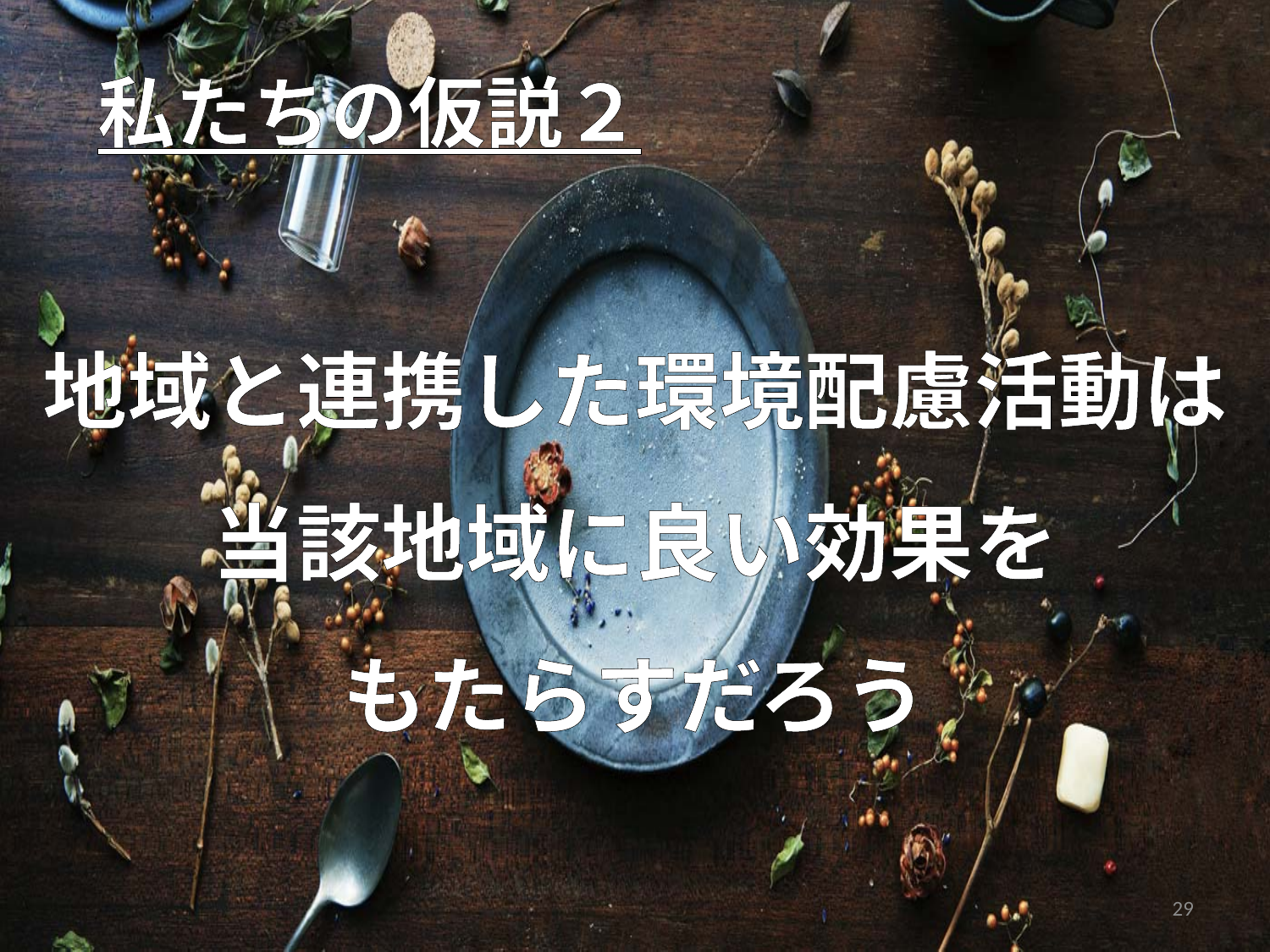

私たちの仮説２
地域と連携した環境配慮活動は
当該地域に良い効果を
もたらすだろう
29